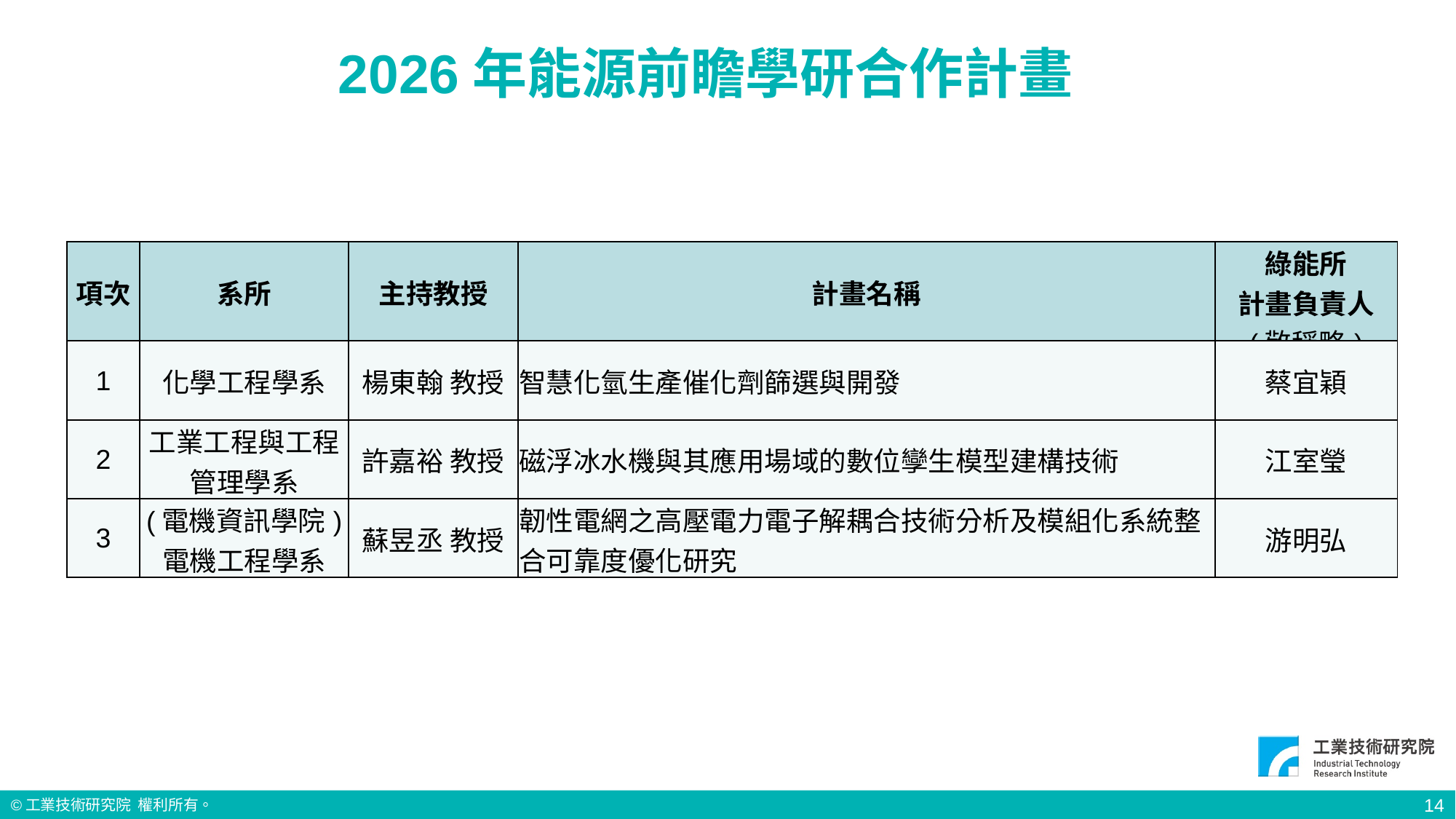

2026年能源前瞻學研合作計畫
| 項次 | 系所 | 主持教授 | 計畫名稱 | 綠能所 計畫負責人 (敬稱略) |
| --- | --- | --- | --- | --- |
| 1 | 化學工程學系 | 楊東翰 教授 | 智慧化氫生產催化劑篩選與開發 | 蔡宜穎 |
| 2 | 工業工程與工程管理學系 | 許嘉裕 教授 | 磁浮冰水機與其應用場域的數位孿生模型建構技術 | 江室瑩 |
| 3 | (電機資訊學院) 電機工程學系 | 蘇昱丞 教授 | 韌性電網之高壓電力電子解耦合技術分析及模組化系統整合可靠度優化研究 | 游明弘 |
14